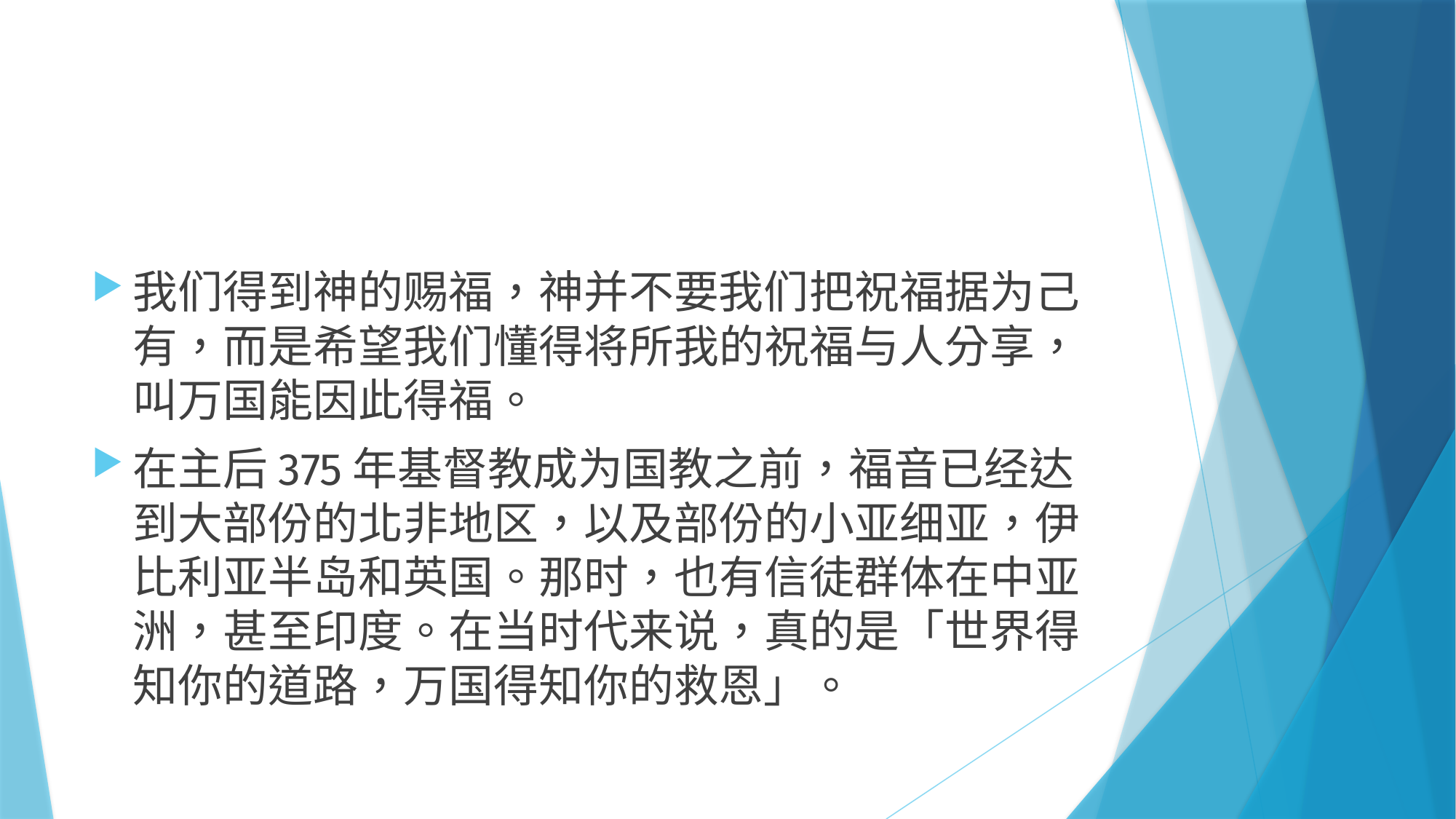

#
我们得到神的赐福，神并不要我们把祝福据为己有，而是希望我们懂得将所我的祝福与人分享，叫万国能因此得福。
在主后375年基督教成为国教之前，福音已经达到大部份的北非地区，以及部份的小亚细亚，伊比利亚半岛和英国。那时，也有信徒群体在中亚洲，甚至印度。在当时代来说，真的是「世界得知你的道路，万国得知你的救恩」。